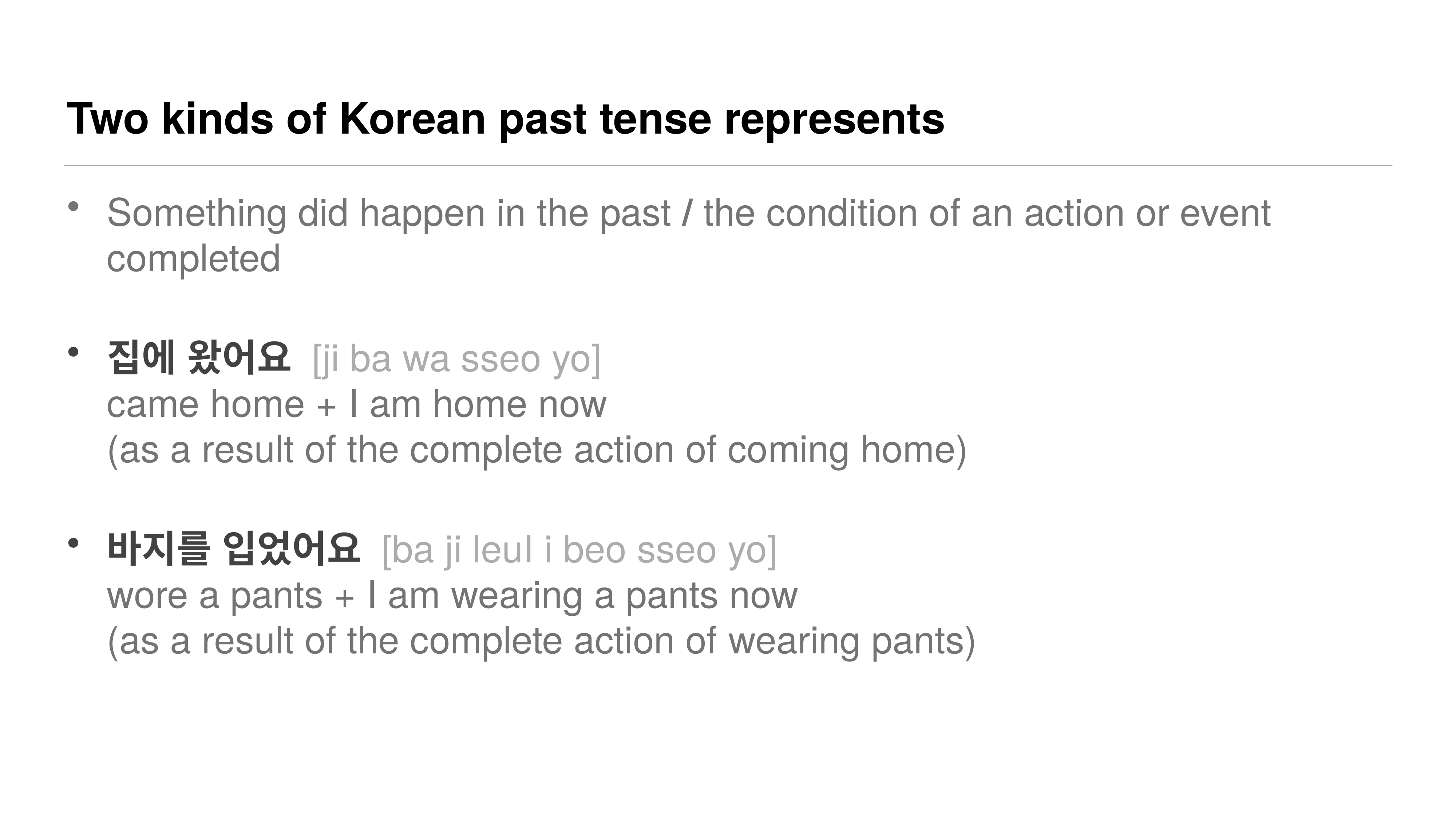

# Two kinds of Korean past tense represents
Something did happen in the past / the condition of an action or event completed
집에 왔어요 [ji ba wa sseo yo]
came home + I am home now
(as a result of the complete action of coming home)
바지를 입었어요 [ba ji leuI i beo sseo yo]
wore a pants + I am wearing a pants now
(as a result of the complete action of wearing pants)